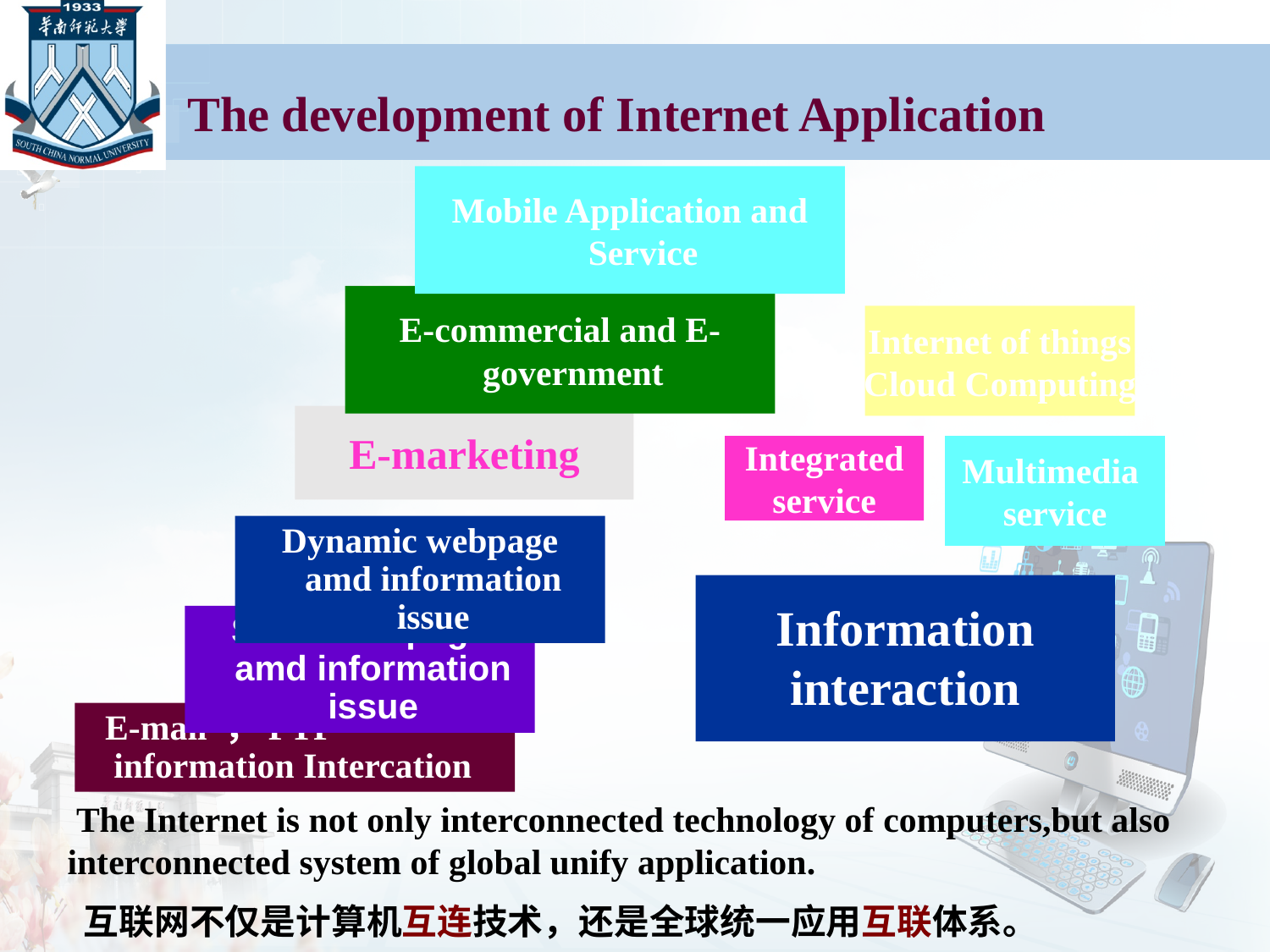

The development of Internet Application
Mobile Application and Service
E-commercial and E-government
Internet of things
Cloud Computing
E-marketing
Integrated service
Multimedia
service
Dynamic webpage amd information issue
Information interaction
Static webpage amd information issue
  E-mail ，FTP information Intercation
 The Internet is not only interconnected technology of computers,but also interconnected system of global unify application.
 互联网不仅是计算机互连技术，还是全球统一应用互联体系。